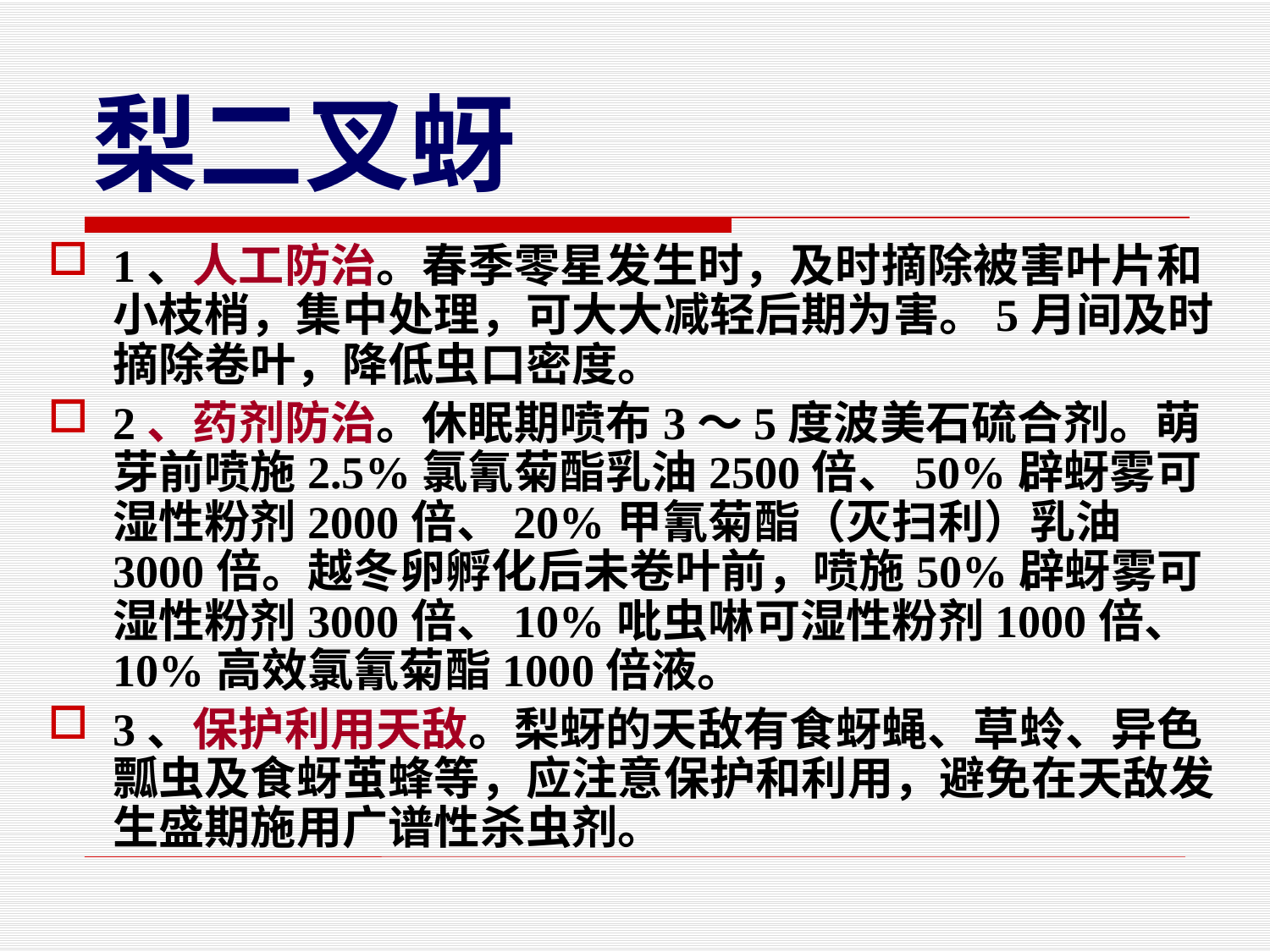

# 梨二叉蚜
1、人工防治。春季零星发生时，及时摘除被害叶片和小枝梢，集中处理，可大大减轻后期为害。5月间及时摘除卷叶，降低虫口密度。
2、药剂防治。休眠期喷布3～5度波美石硫合剂。萌芽前喷施2.5%氯氰菊酯乳油2500倍、50%辟蚜雾可湿性粉剂2000倍、20%甲氰菊酯（灭扫利）乳油3000倍。越冬卵孵化后未卷叶前，喷施50%辟蚜雾可湿性粉剂3000倍、10%吡虫啉可湿性粉剂1000倍、10%高效氯氰菊酯1000倍液。
3、保护利用天敌。梨蚜的天敌有食蚜蝇、草蛉、异色瓢虫及食蚜茧蜂等，应注意保护和利用，避免在天敌发生盛期施用广谱性杀虫剂。